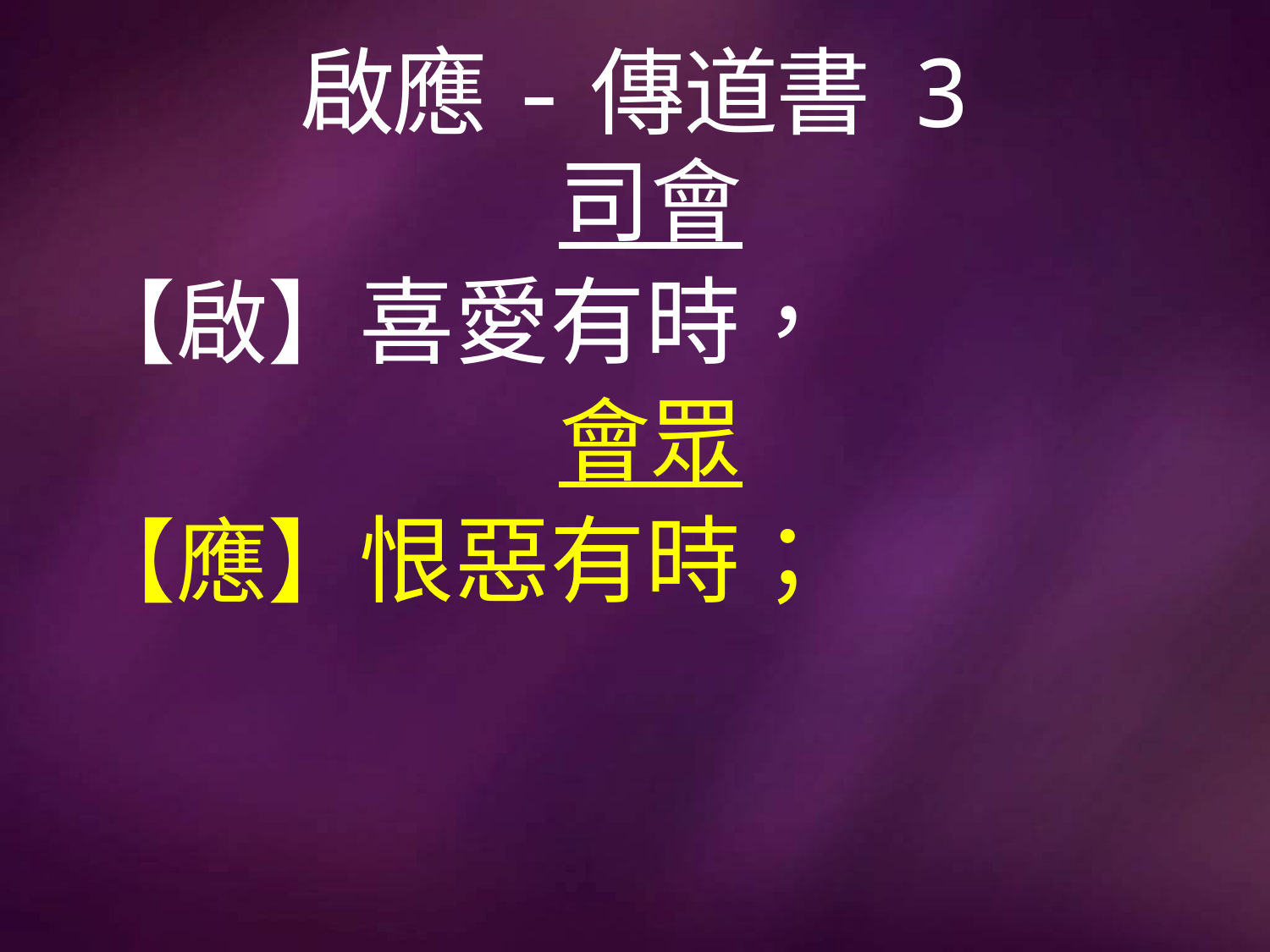

# 啟應-傳道書 3
司會
【啟】喜愛有時，
會眾
【應】恨惡有時；